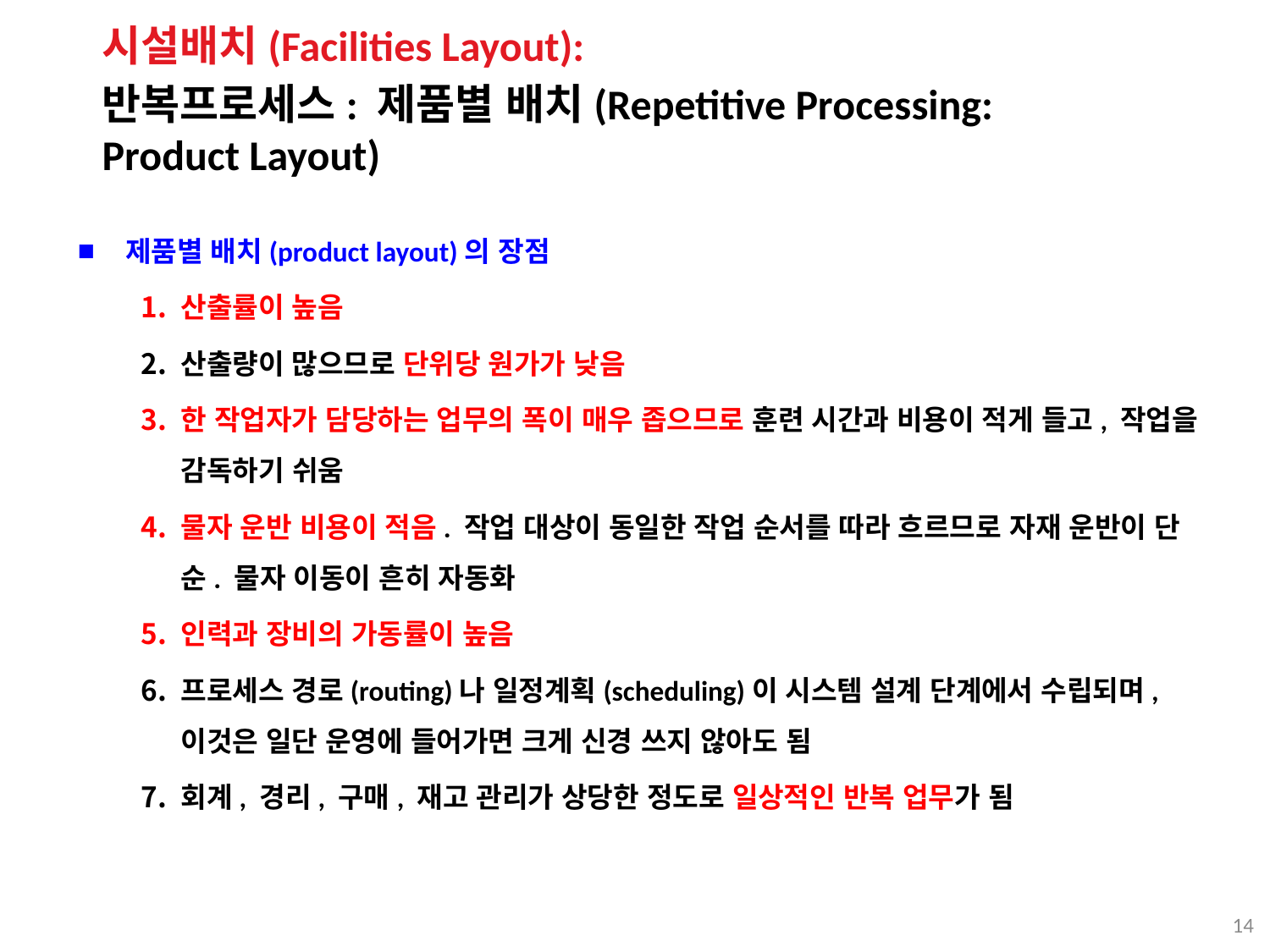

시설배치(Facilities Layout):
반복프로세스: 제품별 배치(Repetitive Processing: Product Layout)
제품별 배치(product layout)의 장점
산출률이 높음
산출량이 많으므로 단위당 원가가 낮음
한 작업자가 담당하는 업무의 폭이 매우 좁으므로 훈련 시간과 비용이 적게 들고, 작업을 감독하기 쉬움
물자 운반 비용이 적음. 작업 대상이 동일한 작업 순서를 따라 흐르므로 자재 운반이 단순. 물자 이동이 흔히 자동화
인력과 장비의 가동률이 높음
프로세스 경로(routing)나 일정계획(scheduling)이 시스템 설계 단계에서 수립되며, 이것은 일단 운영에 들어가면 크게 신경 쓰지 않아도 됨
회계, 경리, 구매, 재고 관리가 상당한 정도로 일상적인 반복 업무가 됨

14